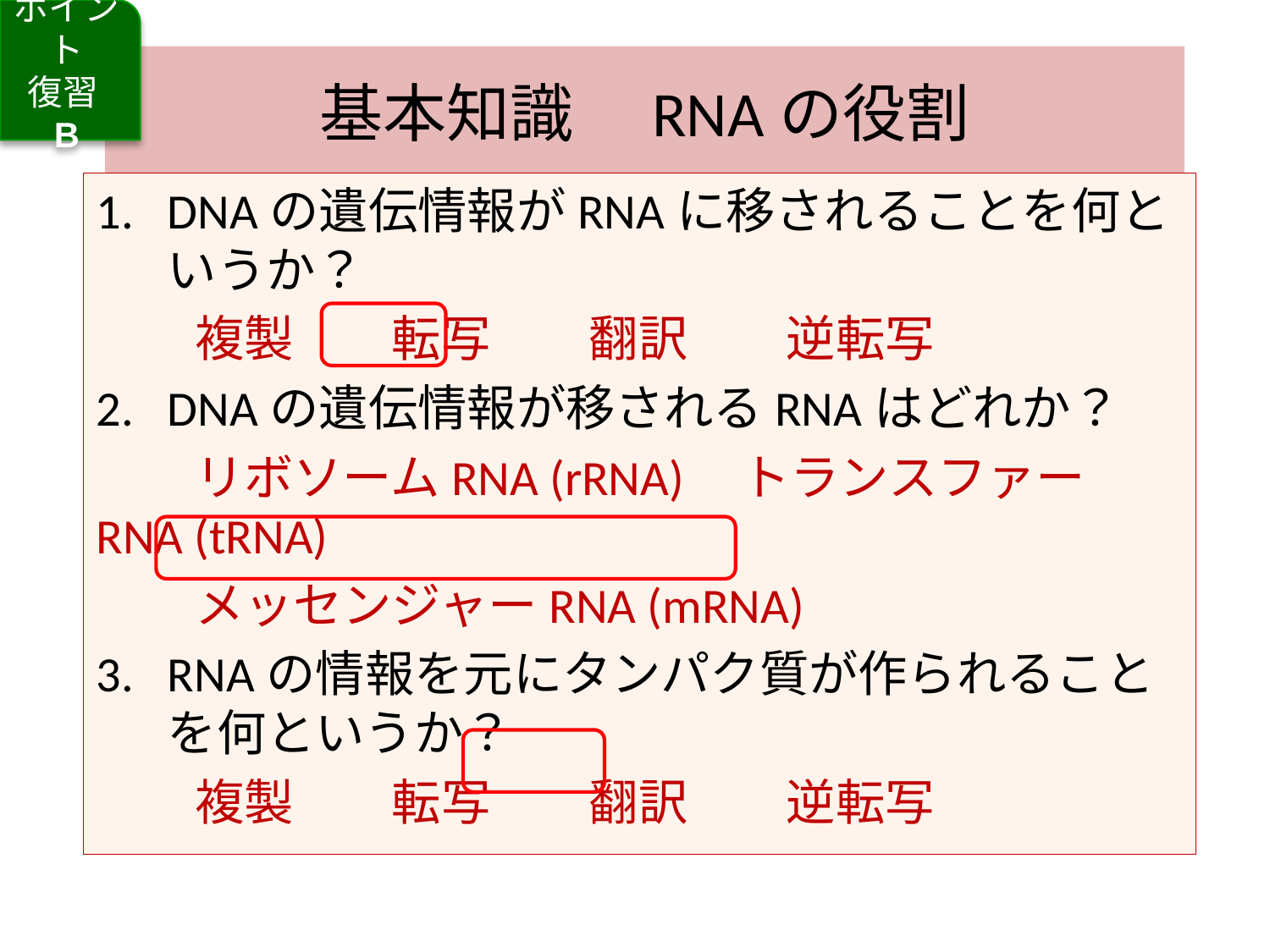

ポイント
復習
B
# 基本知識　RNAの役割
DNAの遺伝情報がRNAに移されることを何というか？
　　複製　　転写　　翻訳　　逆転写
DNAの遺伝情報が移されるRNAはどれか？
　　リボソームRNA (rRNA)    トランスファーRNA (tRNA)
　　メッセンジャーRNA (mRNA)
RNAの情報を元にタンパク質が作られることを何というか？
　　複製　　転写　　翻訳　　逆転写